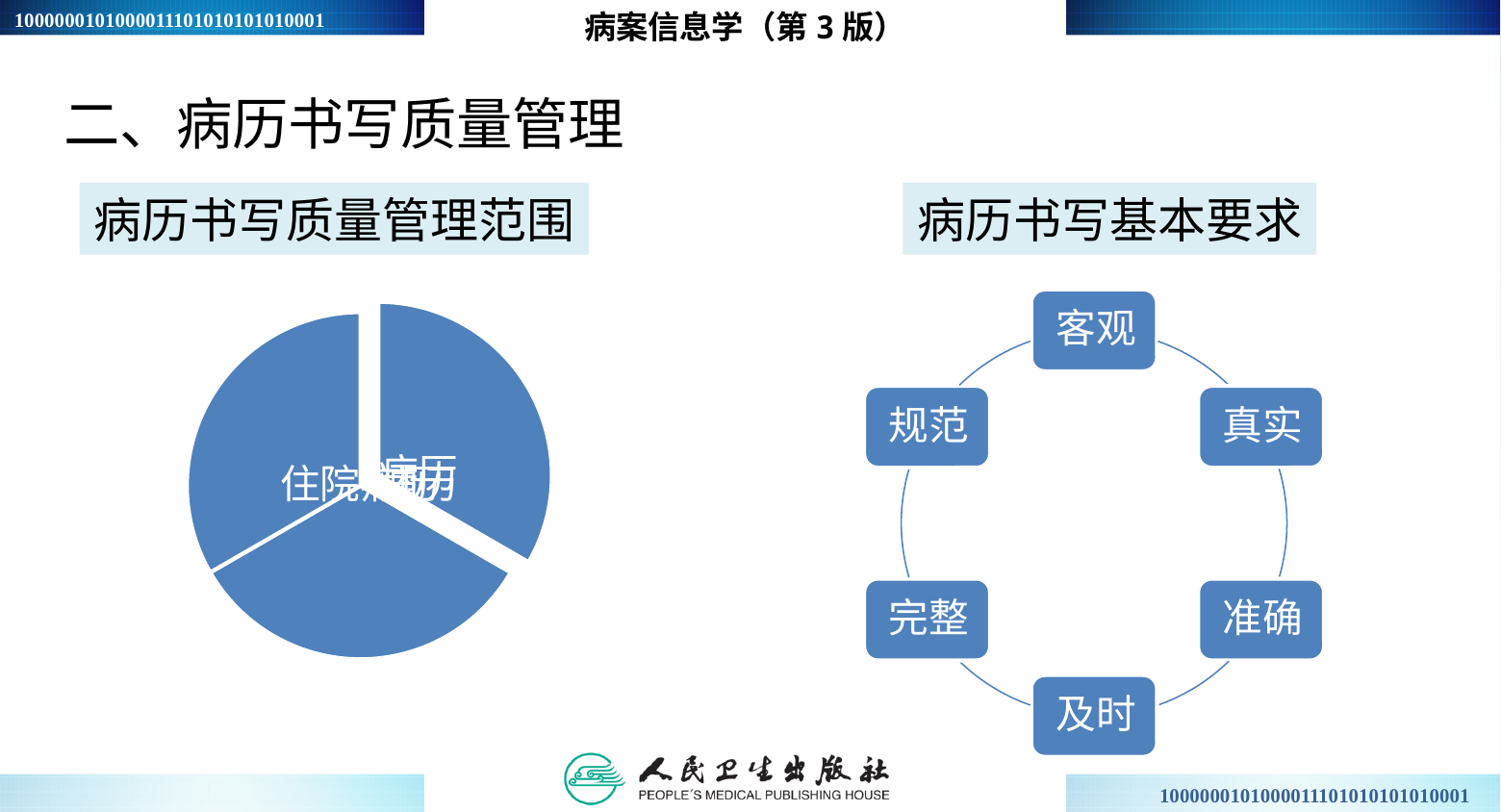

病案信息学（第3版）
二、病历书写质量管理
病历书写质量管理范围
病历书写基本要求
门诊病历
急诊    病历
住院病历
客观
真实
准确
及时
完整
规范